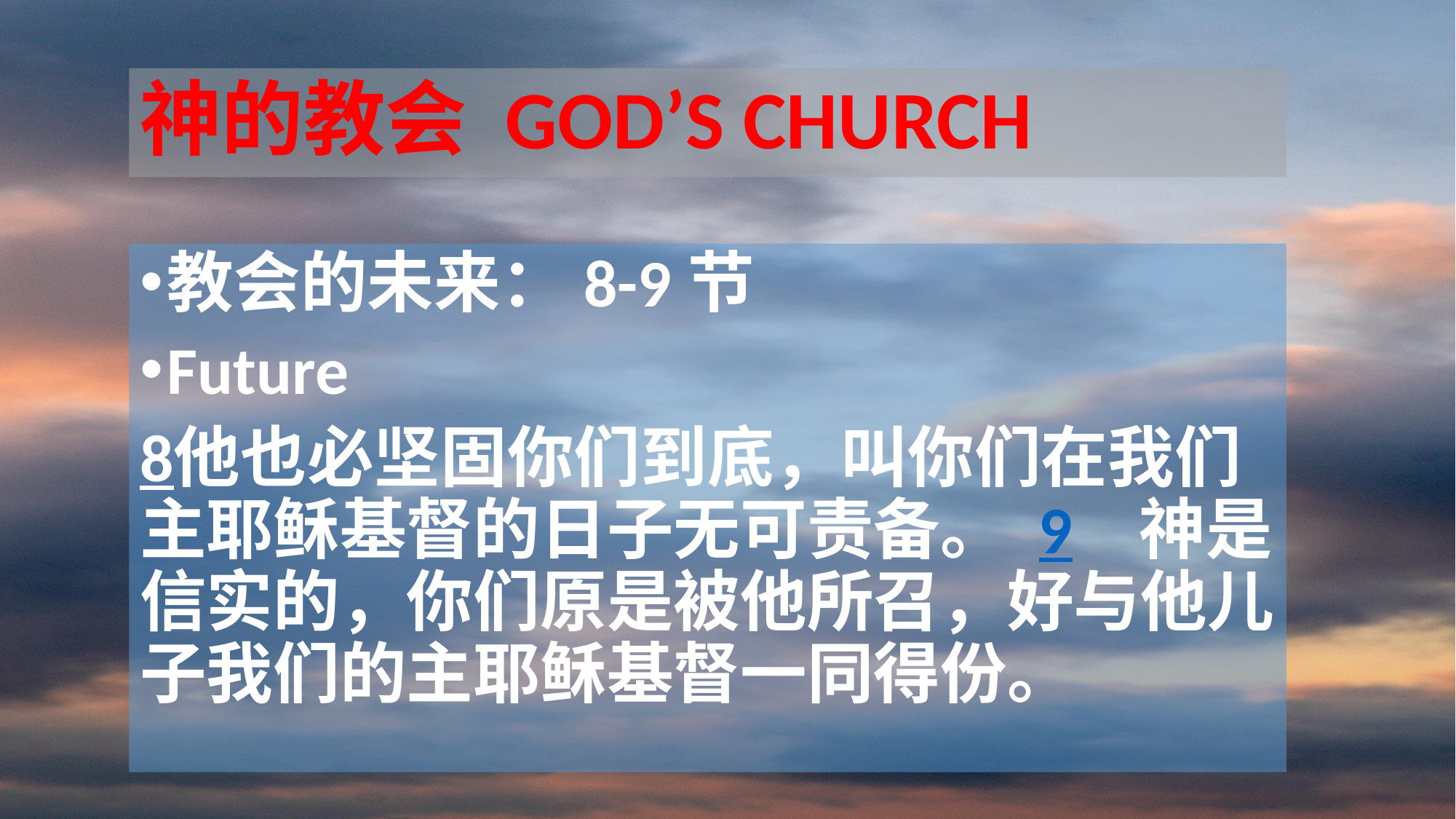

# 神的教会 GOD’S CHURCH
教会的未来：8-9节
Future
8他也必坚固你们到底，叫你们在我们主耶稣基督的日子无可责备。 9　神是信实的，你们原是被他所召，好与他儿子我们的主耶稣基督一同得份。